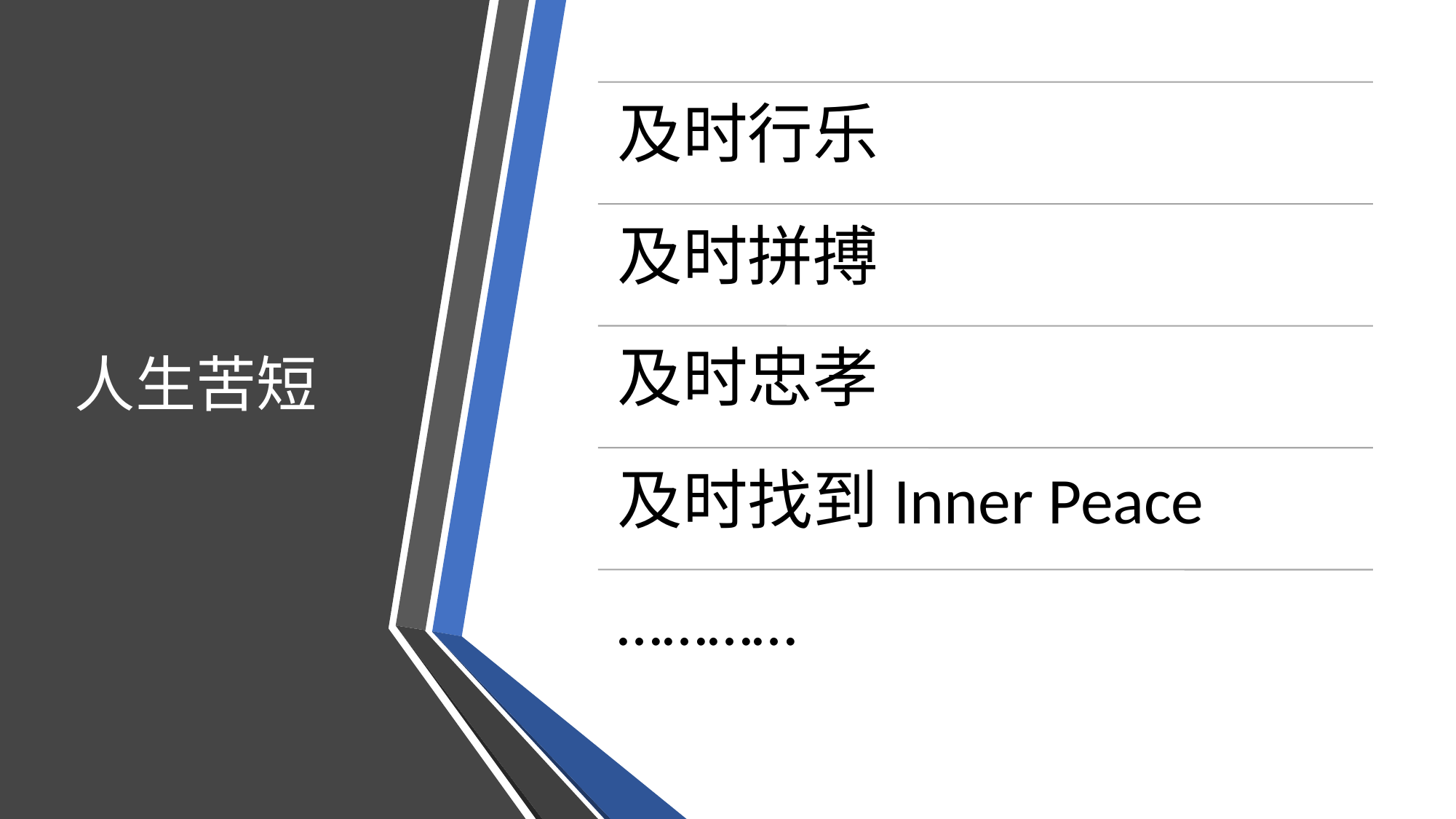

# 人生苦短
及时行乐
及时拼搏
及时忠孝
及时找到Inner Peace
…………